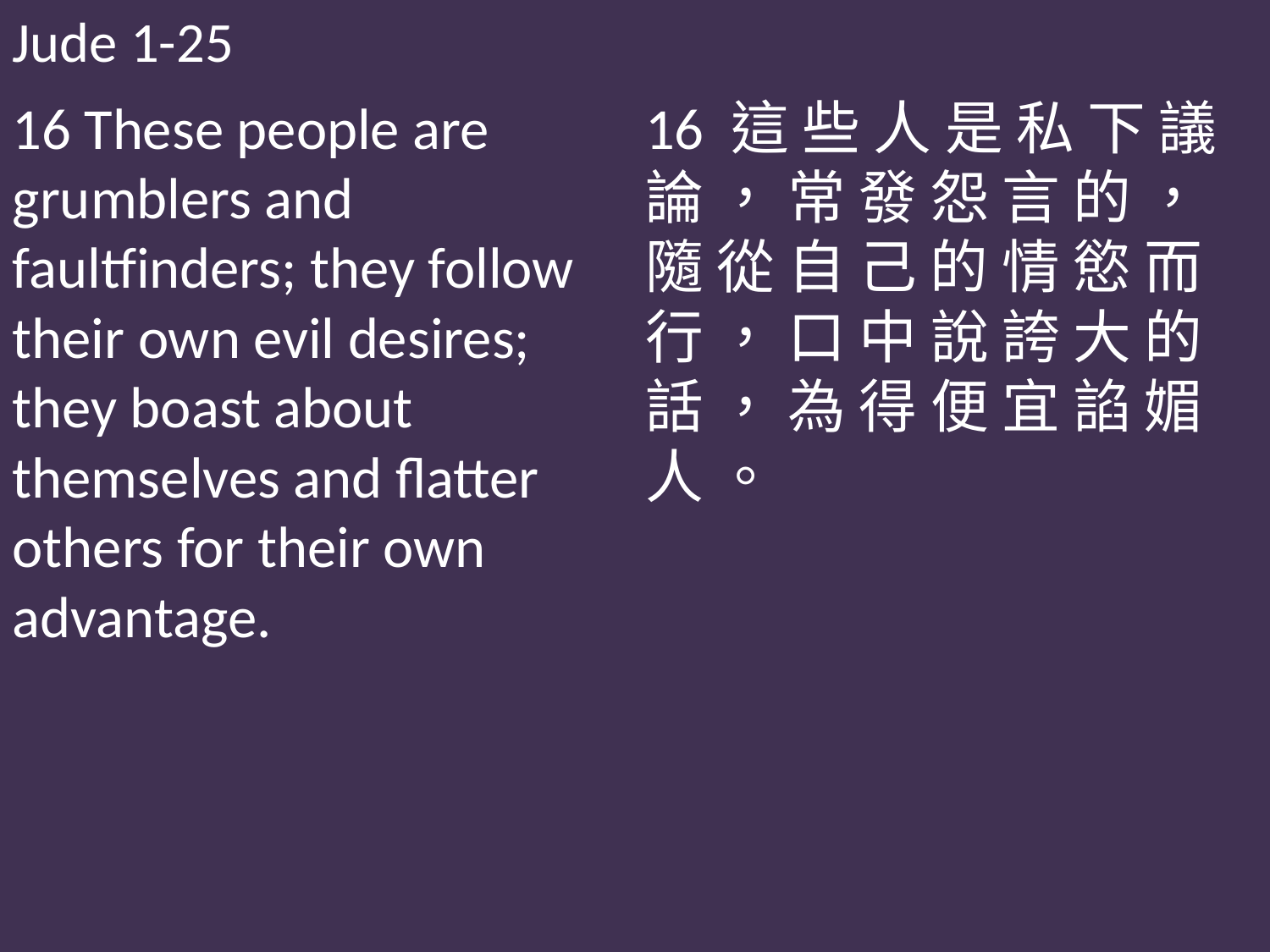

Jude 1-25
16 These people are grumblers and faultfinders; they follow their own evil desires; they boast about themselves and flatter others for their own advantage.
16 這 些 人 是 私 下 議 論 ， 常 發 怨 言 的 ， 隨 從 自 己 的 情 慾 而 行 ， 口 中 說 誇 大 的 話 ， 為 得 便 宜 諂 媚 人 。